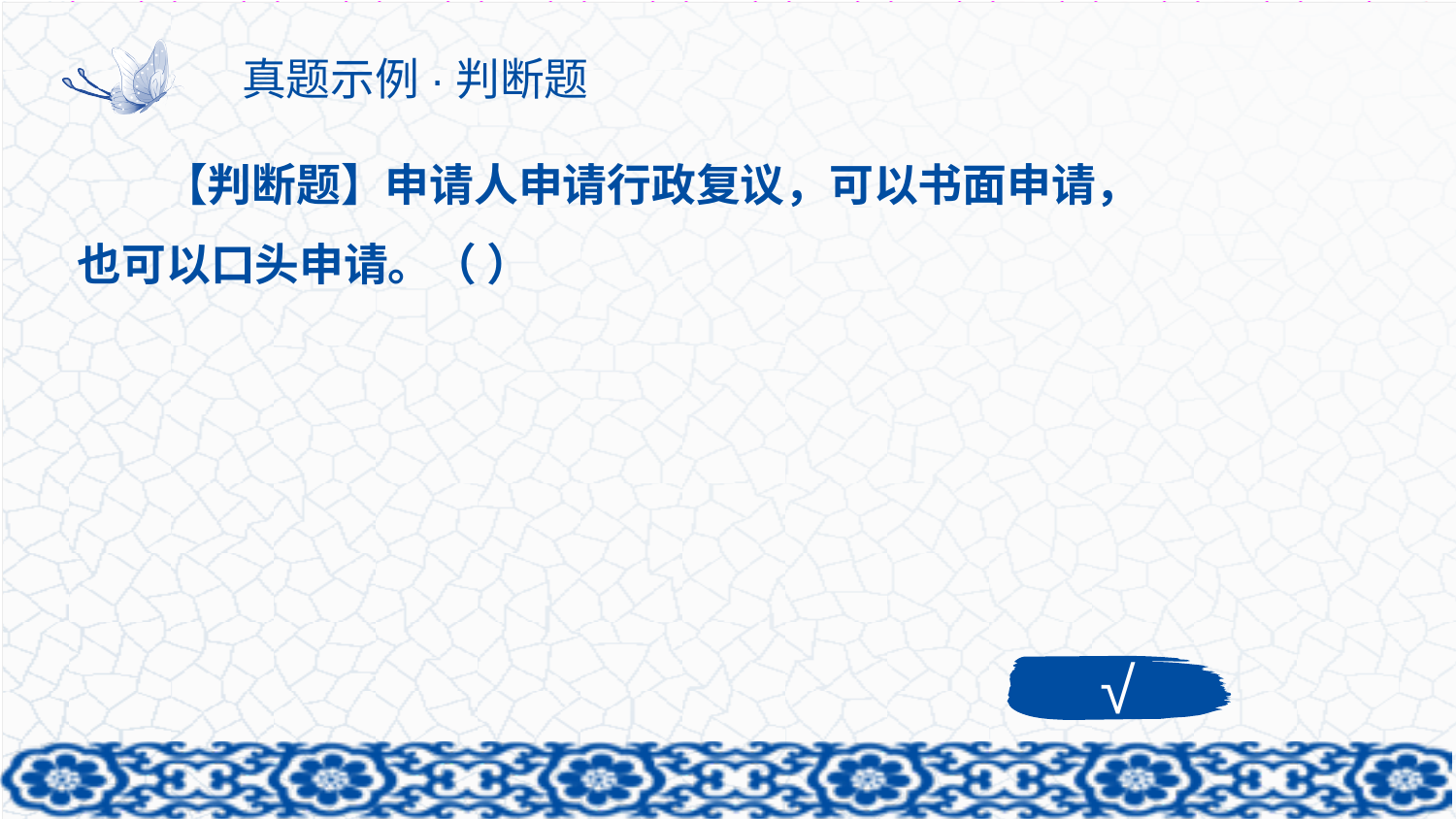

# 真题示例·判断题
【判断题】申请人申请行政复议，可以书面申请，也可以口头申请。（ ）

√